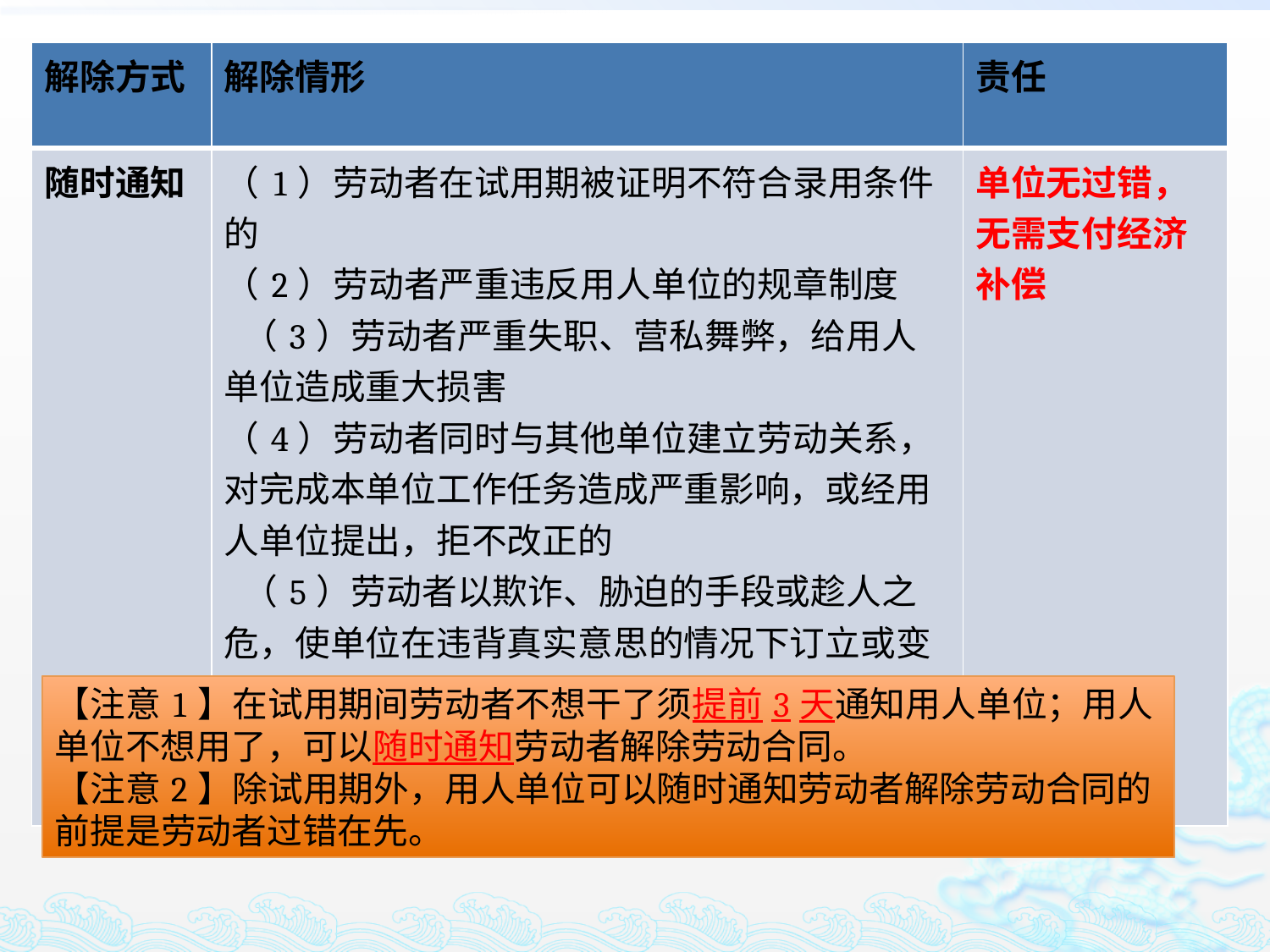

| 解除方式 | 解除情形 | 责任 |
| --- | --- | --- |
| 随时通知 | （1）劳动者在试用期被证明不符合录用条件的 （2）劳动者严重违反用人单位的规章制度 （3）劳动者严重失职、营私舞弊，给用人单位造成重大损害 （4）劳动者同时与其他单位建立劳动关系，对完成本单位工作任务造成严重影响，或经用人单位提出，拒不改正的 （5）劳动者以欺诈、胁迫的手段或趁人之危，使单位在违背真实意思的情况下订立或变更合同 （6）劳动者被依法追究刑事责任 （总结：劳动者有过错） | 单位无过错，无需支付经济补偿 |
二、用人单位可当方面解除劳动合同的情形

【注意1】在试用期间劳动者不想干了须提前3天通知用人单位；用人单位不想用了，可以随时通知劳动者解除劳动合同。
【注意2】除试用期外，用人单位可以随时通知劳动者解除劳动合同的前提是劳动者过错在先。